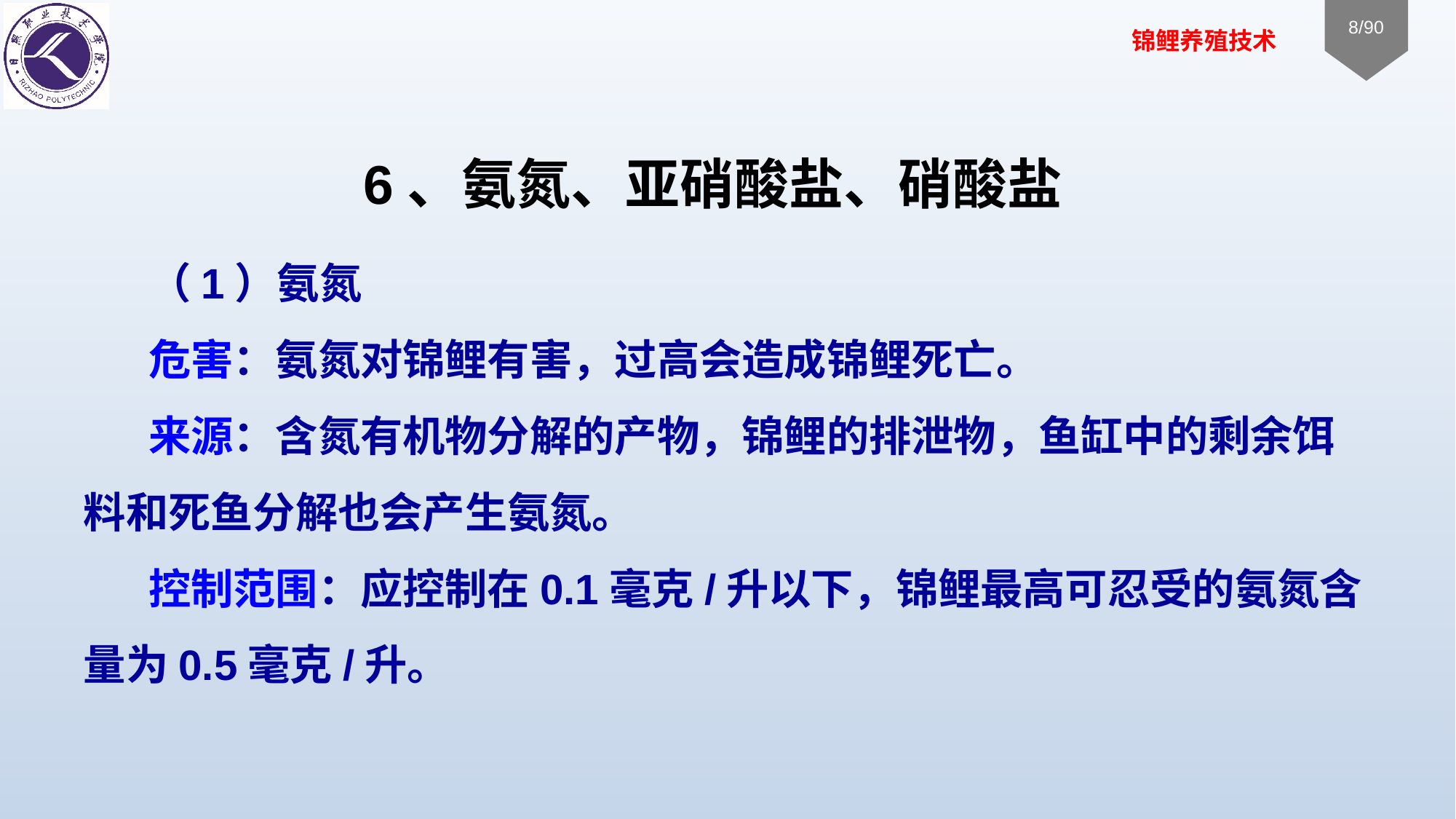

# 6、氨氮、亚硝酸盐、硝酸盐
  （1）氨氮
  危害：氨氮对锦鲤有害，过高会造成锦鲤死亡。
  来源：含氮有机物分解的产物，锦鲤的排泄物，鱼缸中的剩余饵料和死鱼分解也会产生氨氮。
  控制范围：应控制在0.1毫克/升以下，锦鲤最高可忍受的氨氮含量为0.5毫克/升。